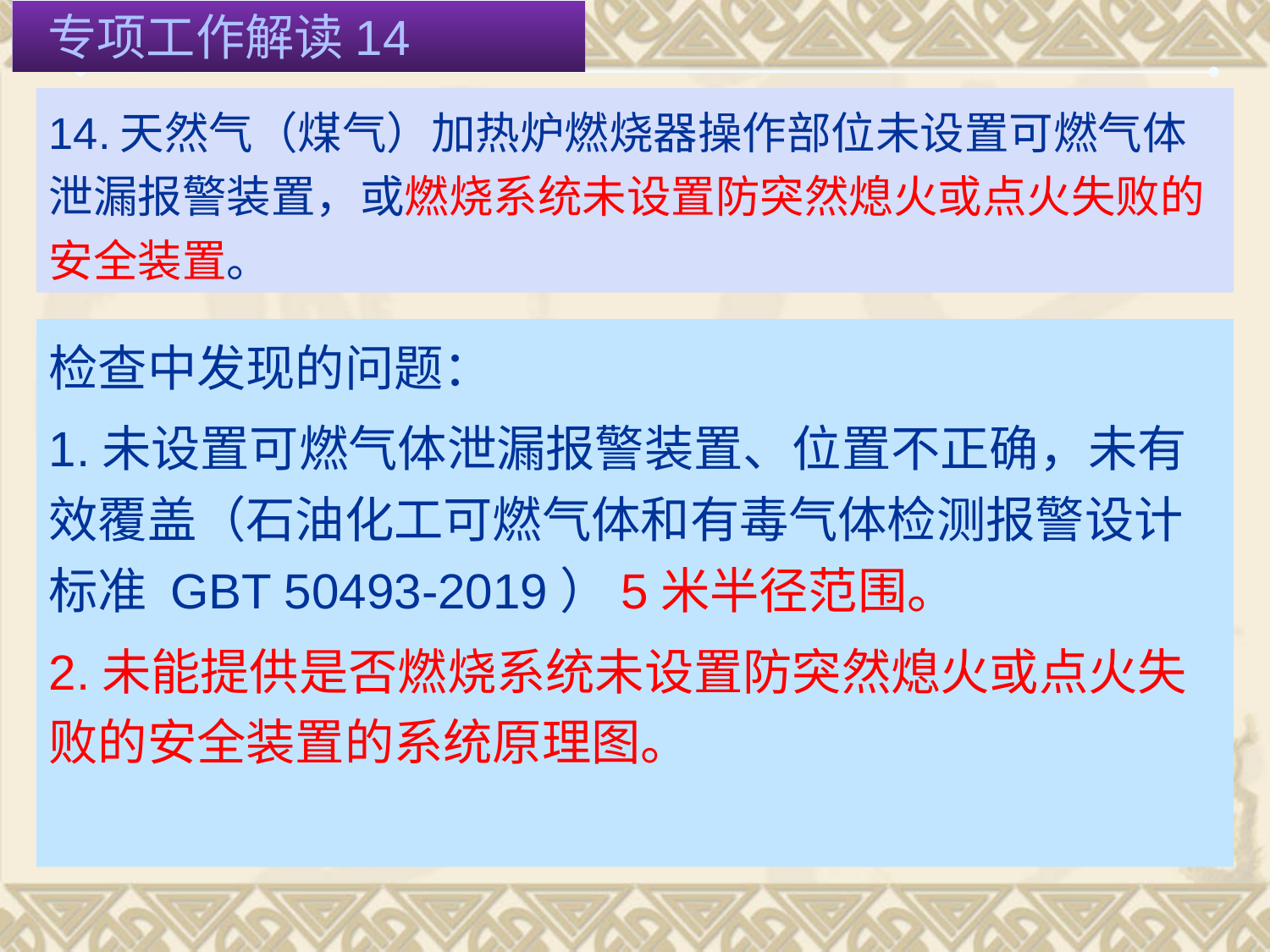

专项工作解读14
14.天然气（煤气）加热炉燃烧器操作部位未设置可燃气体泄漏报警装置，或燃烧系统未设置防突然熄火或点火失败的安全装置。
检查中发现的问题：
1.未设置可燃气体泄漏报警装置、位置不正确，未有效覆盖（石油化工可燃气体和有毒气体检测报警设计标准 GBT 50493-2019）5米半径范围。
2.未能提供是否燃烧系统未设置防突然熄火或点火失败的安全装置的系统原理图。